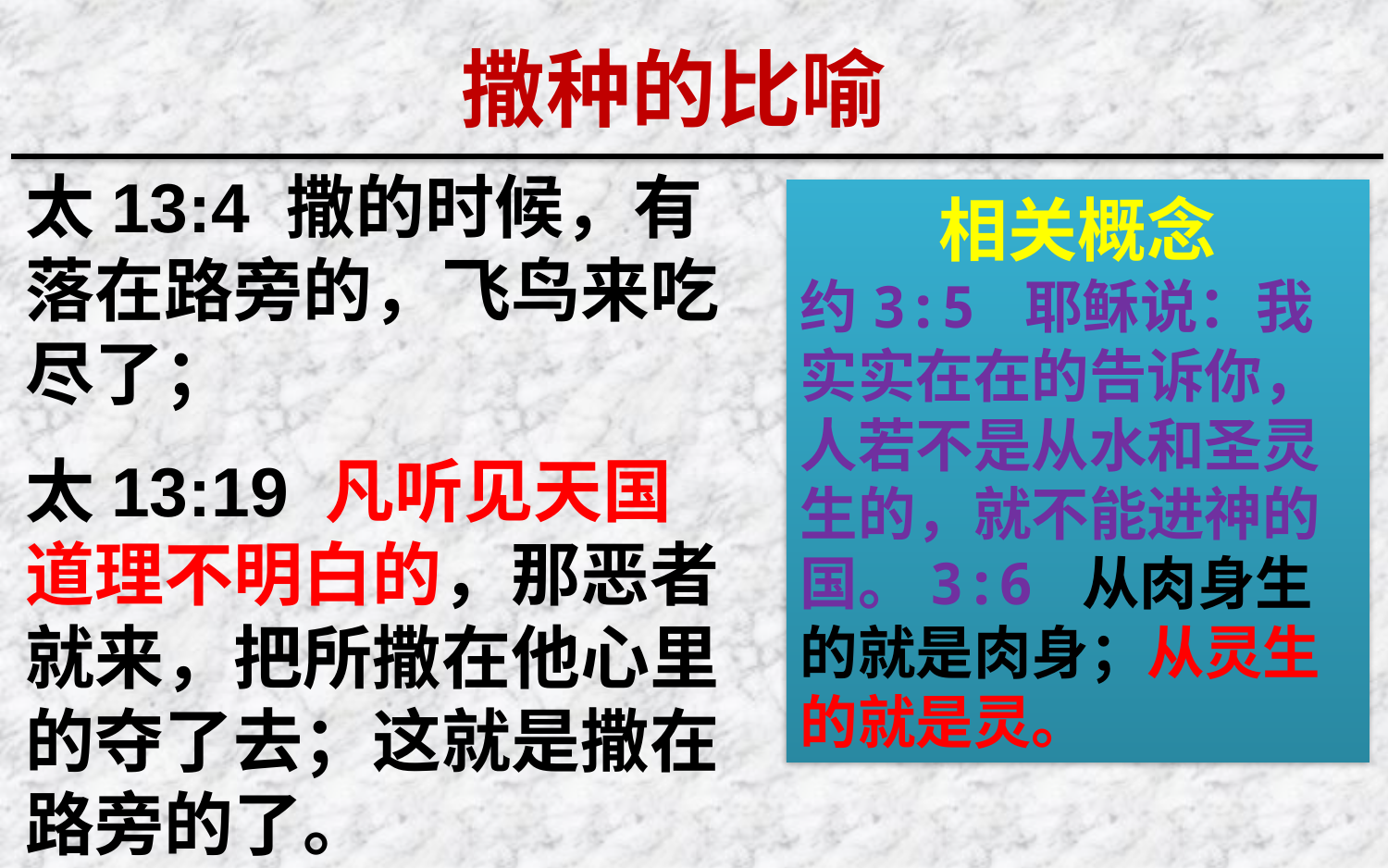

撒种的比喻
太13:4 撒的时候，有落在路旁的，飞鸟来吃尽了；
太13:19 凡听见天国道理不明白的，那恶者就来，把所撒在他心里的夺了去；这就是撒在路旁的了。

相关概念
约3:5 耶稣说：我实实在在的告诉你，人若不是从水和圣灵生的，就不能进神的国。3:6 从肉身生的就是肉身；从灵生的就是灵。